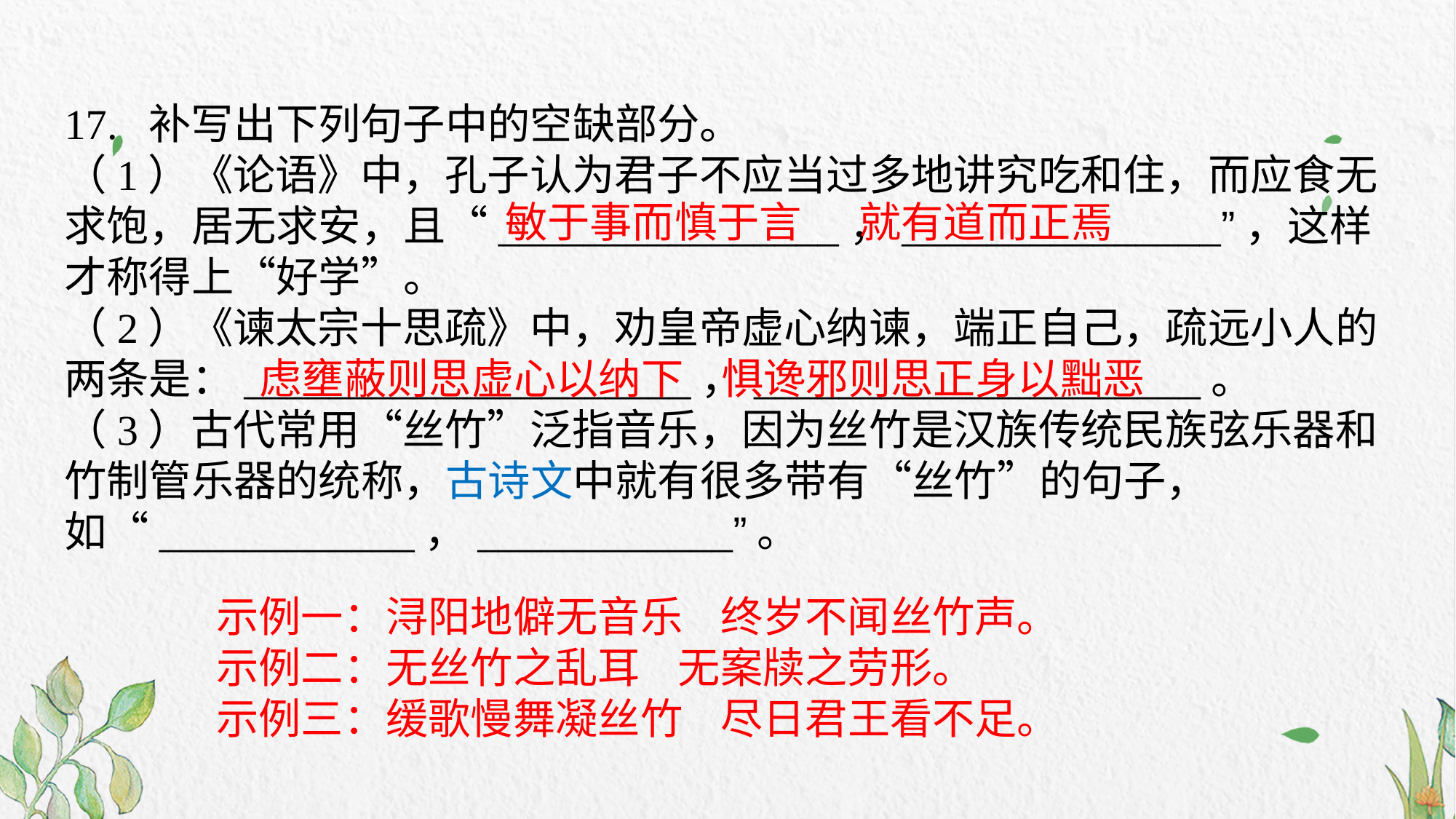

17.  补写出下列句子中的空缺部分。
（1）《论语》中，孔子认为君子不应当过多地讲究吃和住，而应食无求饱，居无求安，且“________________，_______________”，这样才称得上“好学”。
（2）《谏太宗十思疏》中，劝皇帝虚心纳谏，端正自己，疏远小人的两条是：_____________________，_____________________。
（3）古代常用“丝竹”泛指音乐，因为丝竹是汉族传统民族弦乐器和竹制管乐器的统称，古诗文中就有很多带有“丝竹”的句子，如“____________，____________”。
敏于事而慎于言      就有道而正焉
虑壅蔽则思虚心以纳下    惧谗邪则思正身以黜恶
示例一：浔阳地僻无音乐    终岁不闻丝竹声。
示例二：无丝竹之乱耳    无案牍之劳形。
示例三：缓歌慢舞凝丝竹    尽日君王看不足。